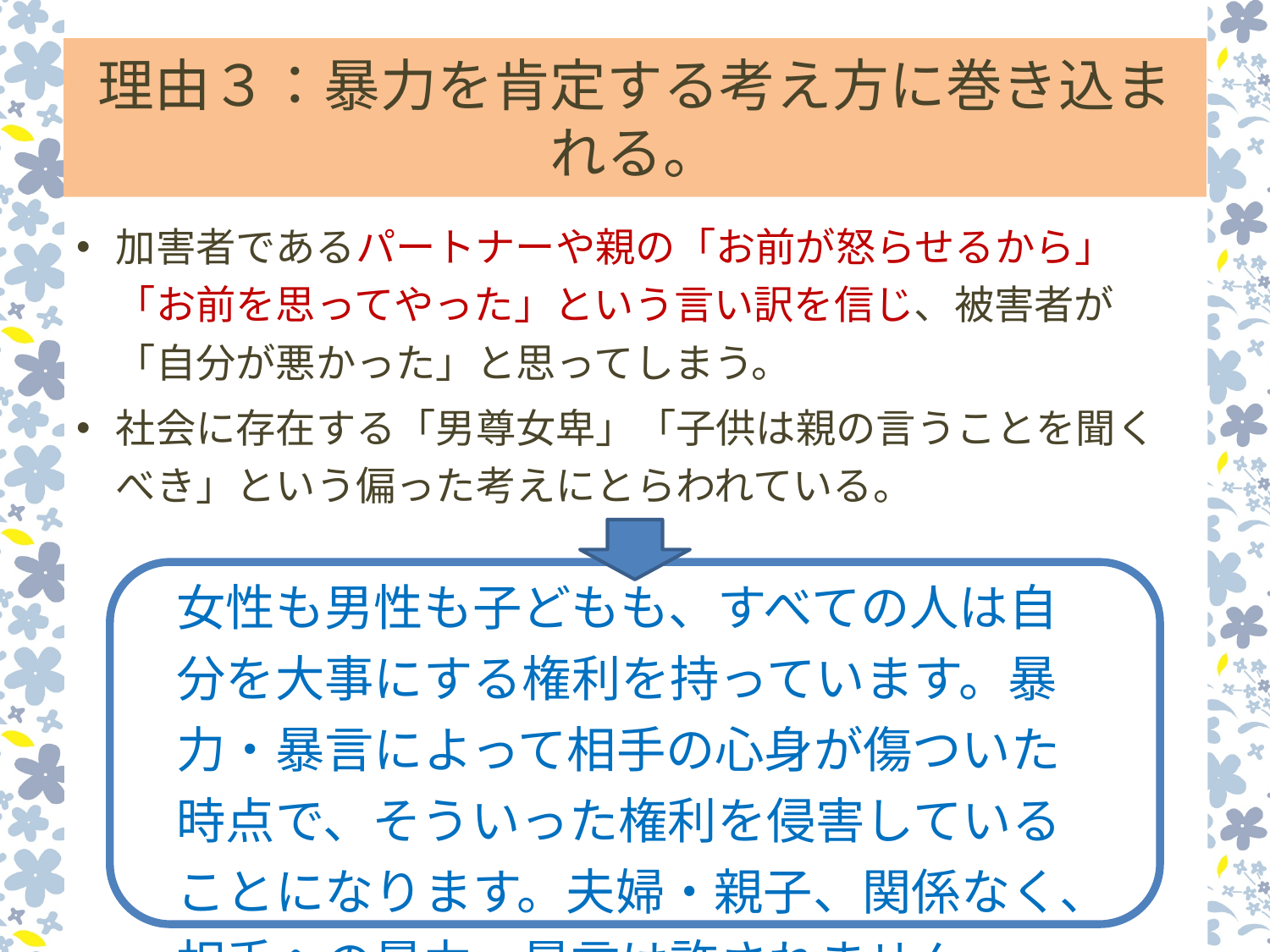

# 理由３：暴力を肯定する考え方に巻き込まれる。
加害者であるパートナーや親の「お前が怒らせるから」「お前を思ってやった」という言い訳を信じ、被害者が「自分が悪かった」と思ってしまう。
社会に存在する「男尊女卑」「子供は親の言うことを聞くべき」という偏った考えにとらわれている。

女性も男性も子どもも、すべての人は自分を大事にする権利を持っています。暴力・暴言によって相手の心身が傷ついた時点で、そういった権利を侵害していることになります。夫婦・親子、関係なく、相手への暴力・暴言は許されません。